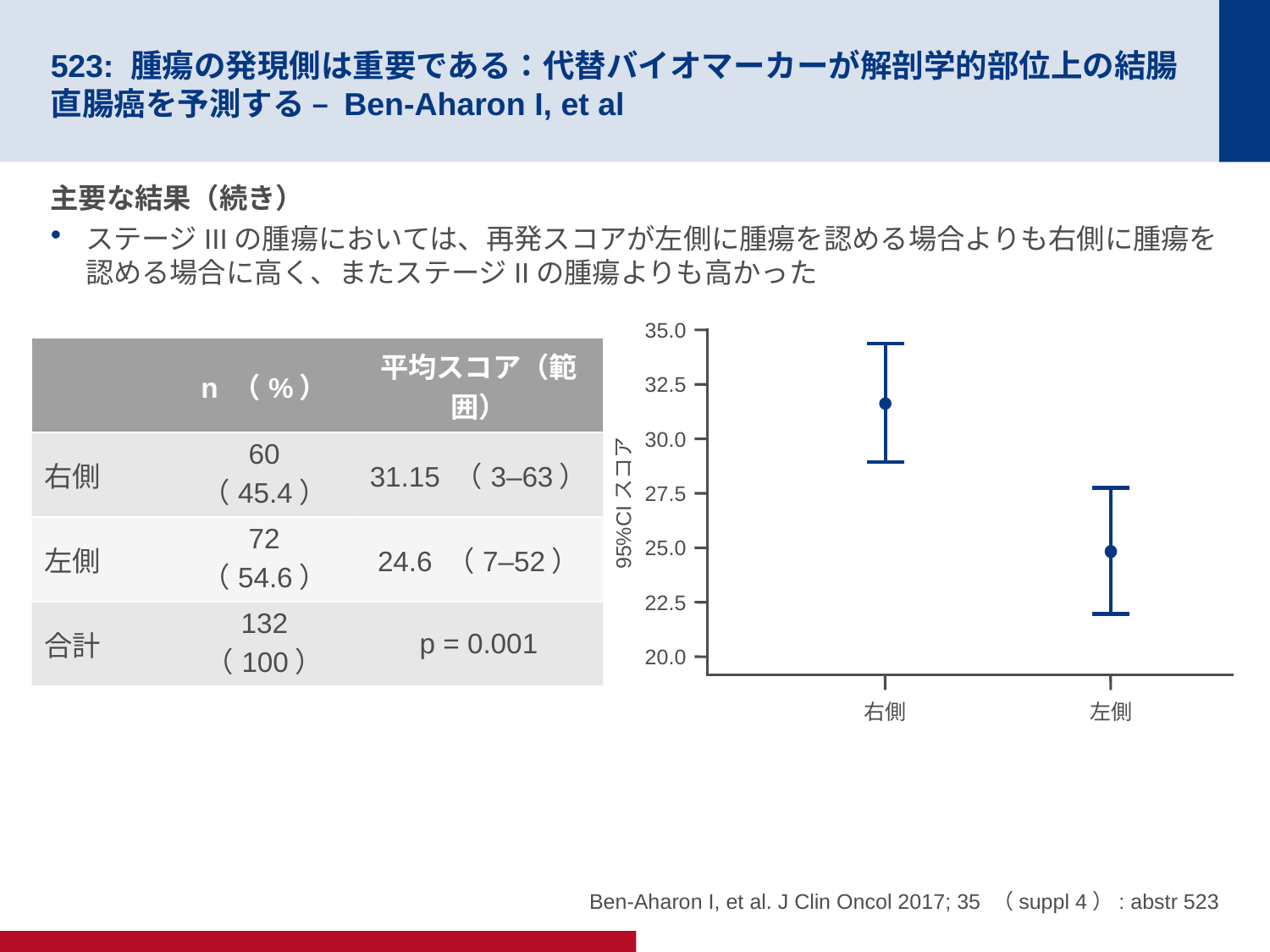

# 523: 腫瘍の発現側は重要である：代替バイオマーカーが解剖学的部位上の結腸直腸癌を予測する – Ben-Aharon I, et al
主要な結果（続き）
ステージIIIの腫瘍においては、再発スコアが左側に腫瘍を認める場合よりも右側に腫瘍を認める場合に高く、またステージIIの腫瘍よりも高かった
35.0

|  | n （%） | 平均スコア（範囲） |
| --- | --- | --- |
| 右側 | 60 （45.4） | 31.15 （3–63） |
| 左側 | 72 （54.6） | 24.6 （7–52） |
| 合計 | 132 （100） | p = 0.001 |

32.5

30.0

27.5
95%CIスコア

25.0

22.5

20.0

右側

左側
Ben-Aharon I, et al. J Clin Oncol 2017; 35 （suppl 4）: abstr 523